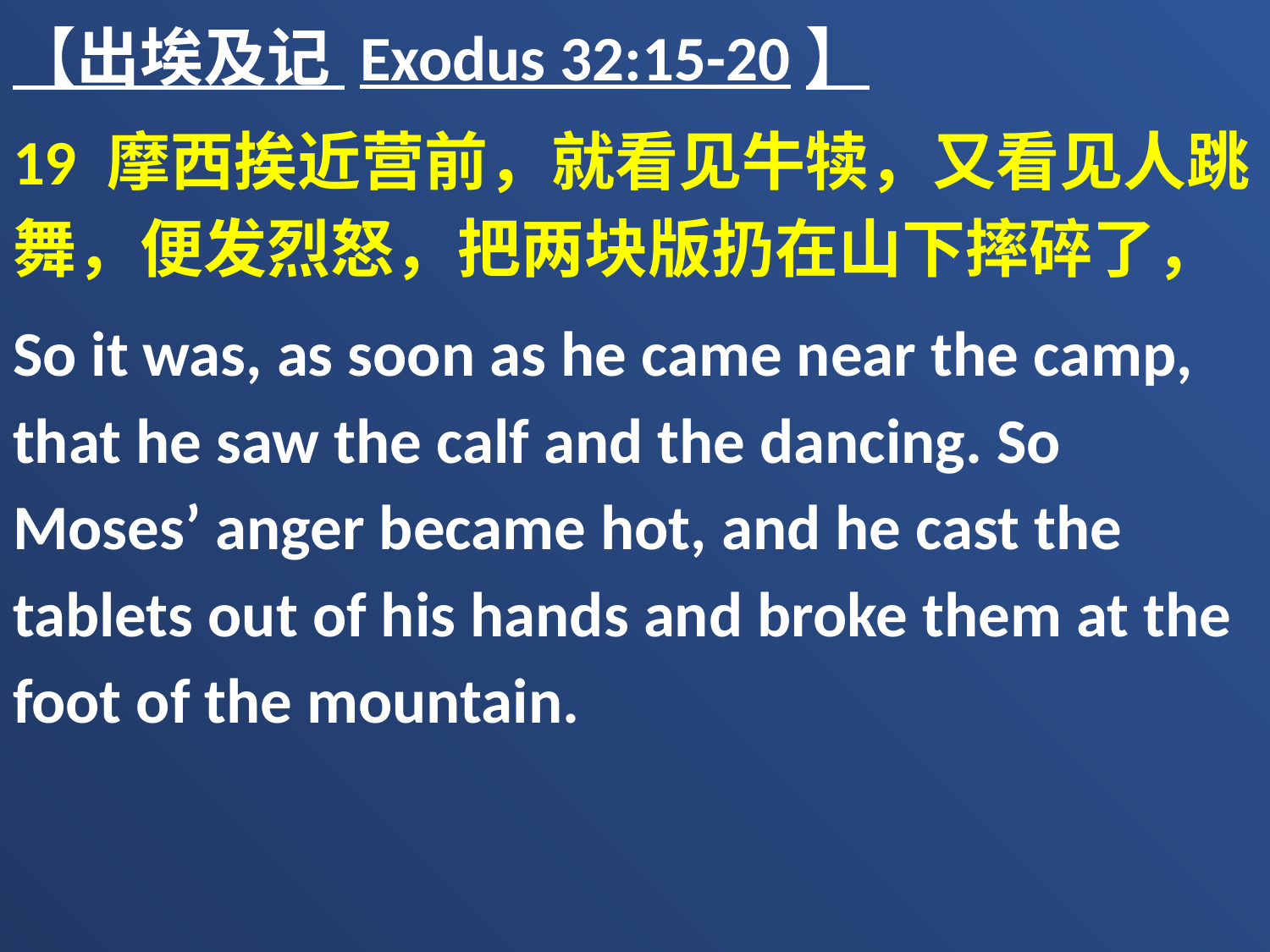

【出埃及记 Exodus 32:15-20】
19 摩西挨近营前，就看见牛犊，又看见人跳舞，便发烈怒，把两块版扔在山下摔碎了，
So it was, as soon as he came near the camp, that he saw the calf and the dancing. So Moses’ anger became hot, and he cast the tablets out of his hands and broke them at the foot of the mountain.